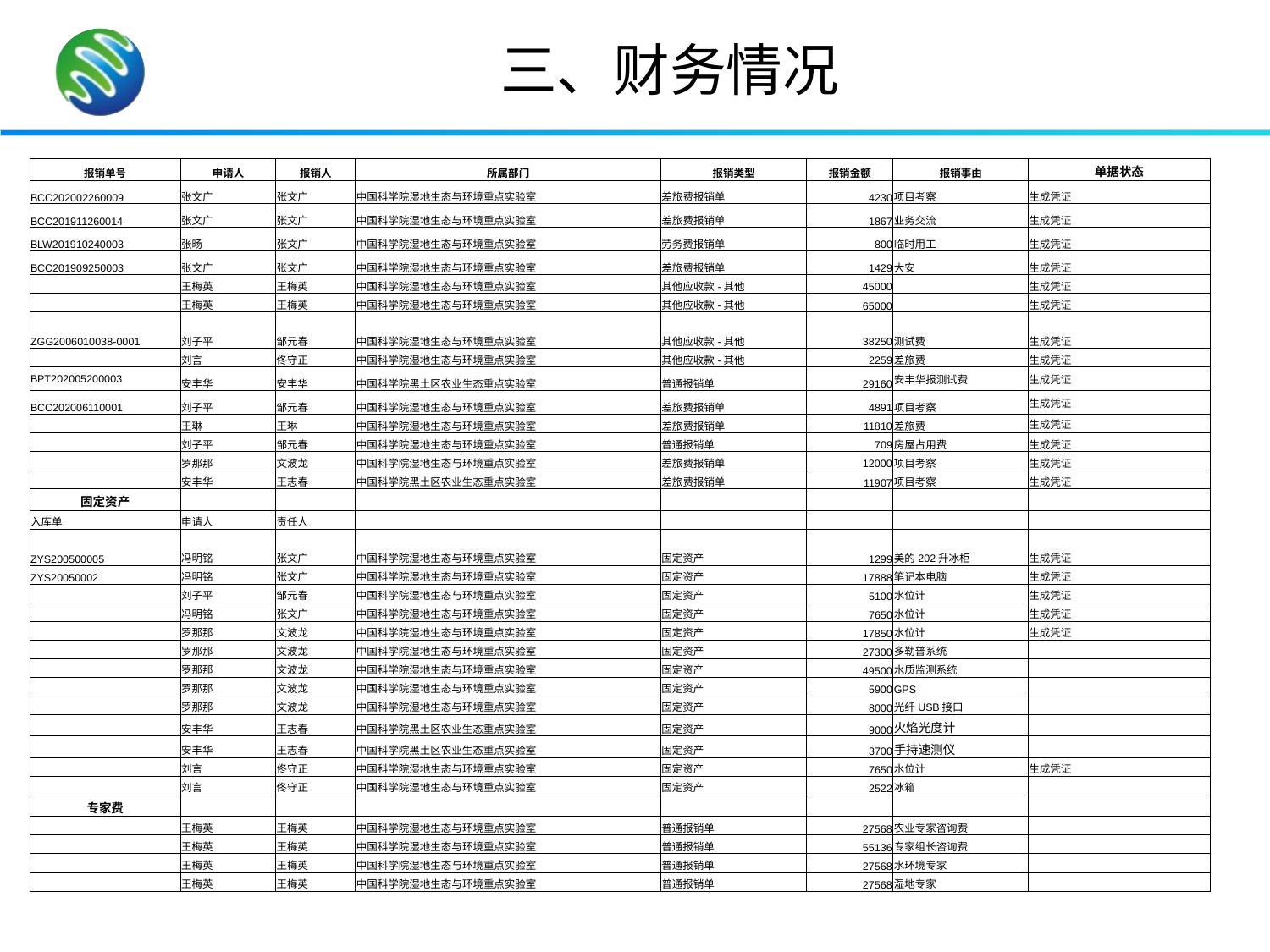

三、财务情况
| 报销单号 | 申请人 | 报销人 | 所属部门 | 报销类型 | 报销金额 | 报销事由 | 单据状态 |
| --- | --- | --- | --- | --- | --- | --- | --- |
| BCC202002260009 | 张文广 | 张文广 | 中国科学院湿地生态与环境重点实验室 | 差旅费报销单 | 4230 | 项目考察 | 生成凭证 |
| BCC201911260014 | 张文广 | 张文广 | 中国科学院湿地生态与环境重点实验室 | 差旅费报销单 | 1867 | 业务交流 | 生成凭证 |
| BLW201910240003 | 张旸 | 张文广 | 中国科学院湿地生态与环境重点实验室 | 劳务费报销单 | 800 | 临时用工 | 生成凭证 |
| BCC201909250003 | 张文广 | 张文广 | 中国科学院湿地生态与环境重点实验室 | 差旅费报销单 | 1429 | 大安 | 生成凭证 |
|  | 王梅英 | 王梅英 | 中国科学院湿地生态与环境重点实验室 | 其他应收款-其他 | 45000 |  | 生成凭证 |
|  | 王梅英 | 王梅英 | 中国科学院湿地生态与环境重点实验室 | 其他应收款-其他 | 65000 |  | 生成凭证 |
| ZGG2006010038-0001 | 刘子平 | 邹元春 | 中国科学院湿地生态与环境重点实验室 | 其他应收款-其他 | 38250 | 测试费 | 生成凭证 |
|  | 刘言 | 佟守正 | 中国科学院湿地生态与环境重点实验室 | 其他应收款-其他 | 2259 | 差旅费 | 生成凭证 |
| BPT202005200003 | 安丰华 | 安丰华 | 中国科学院黑土区农业生态重点实验室 | 普通报销单 | 29160 | 安丰华报测试费 | 生成凭证 |
| BCC202006110001 | 刘子平 | 邹元春 | 中国科学院湿地生态与环境重点实验室 | 差旅费报销单 | 4891 | 项目考察 | 生成凭证 |
|  | 王琳 | 王琳 | 中国科学院湿地生态与环境重点实验室 | 差旅费报销单 | 11810 | 差旅费 | 生成凭证 |
|  | 刘子平 | 邹元春 | 中国科学院湿地生态与环境重点实验室 | 普通报销单 | 709 | 房屋占用费 | 生成凭证 |
|  | 罗那那 | 文波龙 | 中国科学院湿地生态与环境重点实验室 | 差旅费报销单 | 12000 | 项目考察 | 生成凭证 |
|  | 安丰华 | 王志春 | 中国科学院黑土区农业生态重点实验室 | 差旅费报销单 | 11907 | 项目考察 | 生成凭证 |
| 固定资产 |  |  |  |  |  |  |  |
| 入库单 | 申请人 | 责任人 |  |  |  |  |  |
| ZYS200500005 | 冯明铭 | 张文广 | 中国科学院湿地生态与环境重点实验室 | 固定资产 | 1299 | 美的202升冰柜 | 生成凭证 |
| ZYS20050002 | 冯明铭 | 张文广 | 中国科学院湿地生态与环境重点实验室 | 固定资产 | 17888 | 笔记本电脑 | 生成凭证 |
|  | 刘子平 | 邹元春 | 中国科学院湿地生态与环境重点实验室 | 固定资产 | 5100 | 水位计 | 生成凭证 |
|  | 冯明铭 | 张文广 | 中国科学院湿地生态与环境重点实验室 | 固定资产 | 7650 | 水位计 | 生成凭证 |
|  | 罗那那 | 文波龙 | 中国科学院湿地生态与环境重点实验室 | 固定资产 | 17850 | 水位计 | 生成凭证 |
|  | 罗那那 | 文波龙 | 中国科学院湿地生态与环境重点实验室 | 固定资产 | 27300 | 多勒普系统 |  |
|  | 罗那那 | 文波龙 | 中国科学院湿地生态与环境重点实验室 | 固定资产 | 49500 | 水质监测系统 |  |
|  | 罗那那 | 文波龙 | 中国科学院湿地生态与环境重点实验室 | 固定资产 | 5900 | GPS |  |
|  | 罗那那 | 文波龙 | 中国科学院湿地生态与环境重点实验室 | 固定资产 | 8000 | 光纤USB接口 |  |
|  | 安丰华 | 王志春 | 中国科学院黑土区农业生态重点实验室 | 固定资产 | 9000 | 火焰光度计 |  |
|  | 安丰华 | 王志春 | 中国科学院黑土区农业生态重点实验室 | 固定资产 | 3700 | 手持速测仪 |  |
|  | 刘言 | 佟守正 | 中国科学院湿地生态与环境重点实验室 | 固定资产 | 7650 | 水位计 | 生成凭证 |
|  | 刘言 | 佟守正 | 中国科学院湿地生态与环境重点实验室 | 固定资产 | 2522 | 冰箱 |  |
| 专家费 |  |  |  |  |  |  |  |
|  | 王梅英 | 王梅英 | 中国科学院湿地生态与环境重点实验室 | 普通报销单 | 27568 | 农业专家咨询费 |  |
|  | 王梅英 | 王梅英 | 中国科学院湿地生态与环境重点实验室 | 普通报销单 | 55136 | 专家组长咨询费 |  |
|  | 王梅英 | 王梅英 | 中国科学院湿地生态与环境重点实验室 | 普通报销单 | 27568 | 水环境专家 |  |
|  | 王梅英 | 王梅英 | 中国科学院湿地生态与环境重点实验室 | 普通报销单 | 27568 | 湿地专家 |  |